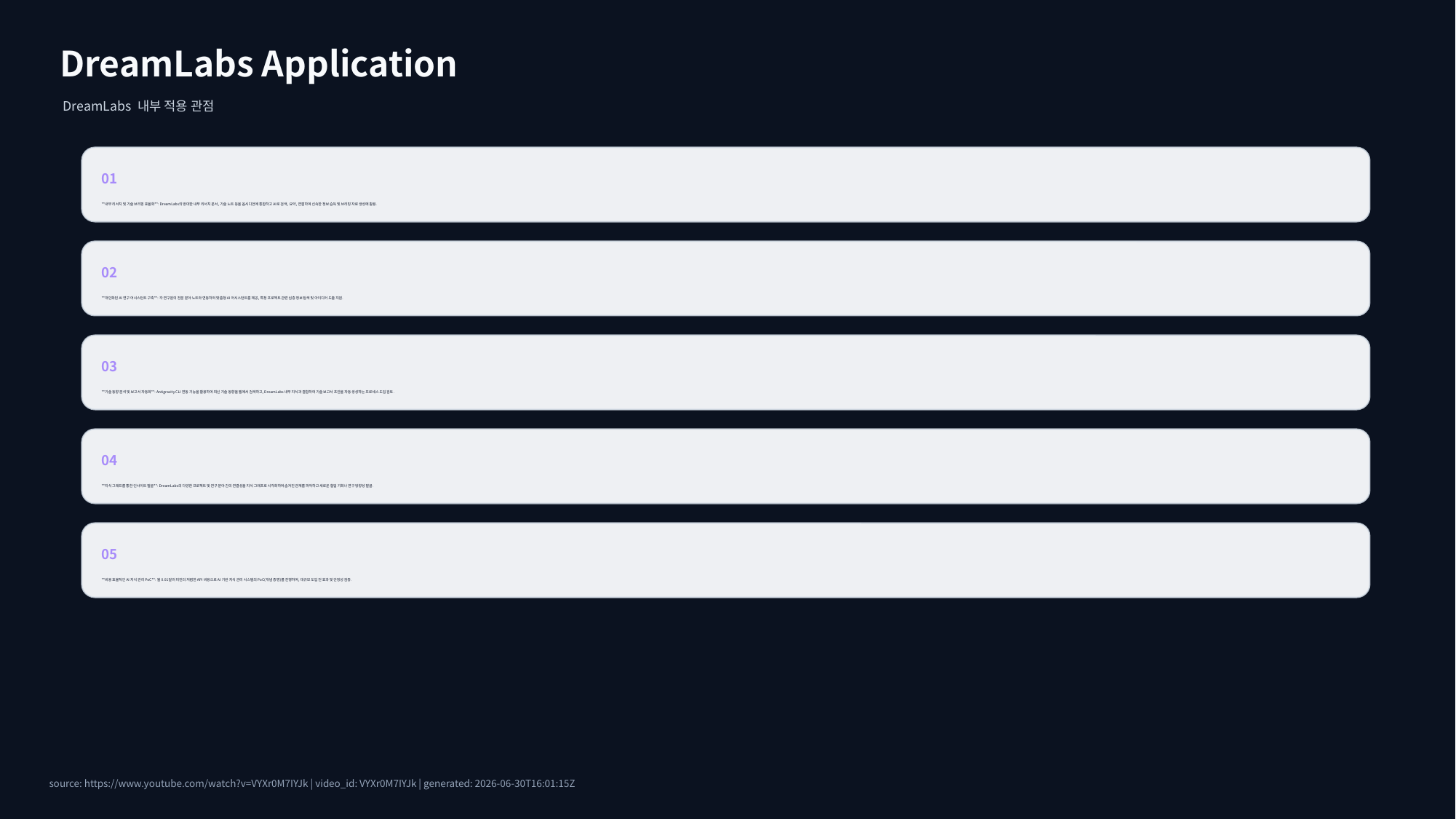

DreamLabs Application
DreamLabs 내부 적용 관점

01
**내부 리서치 및 기술 브리핑 효율화**: DreamLabs의 방대한 내부 리서치 문서, 기술 노트 등을 옵시디언에 통합하고 AI로 검색, 요약, 연결하여 신속한 정보 습득 및 브리핑 자료 생성에 활용.

02
**개인화된 AI 연구 어시스턴트 구축**: 각 연구원의 전문 분야 노트와 연동하여 맞춤형 AI 어시스턴트를 제공, 특정 프로젝트 관련 심층 정보 탐색 및 아이디어 도출 지원.

03
**기술 동향 분석 및 보고서 자동화**: Antigravity CLI 연동 기능을 활용하여 최신 기술 동향을 웹에서 검색하고, DreamLabs 내부 지식과 결합하여 기술 보고서 초안을 자동 생성하는 프로세스 도입 검토.

04
**지식 그래프를 통한 인사이트 발굴**: DreamLabs의 다양한 프로젝트 및 연구 분야 간의 연결성을 지식 그래프로 시각화하여 숨겨진 관계를 파악하고 새로운 협업 기회나 연구 방향성 발굴.

05
**비용 효율적인 AI 지식 관리 PoC**: 월 0.01달러 미만의 저렴한 API 비용으로 AI 기반 지식 관리 시스템의 PoC(개념 증명)를 진행하여, 대규모 도입 전 효과 및 안정성 검증.
source: https://www.youtube.com/watch?v=VYXr0M7IYJk | video_id: VYXr0M7IYJk | generated: 2026-06-30T16:01:15Z